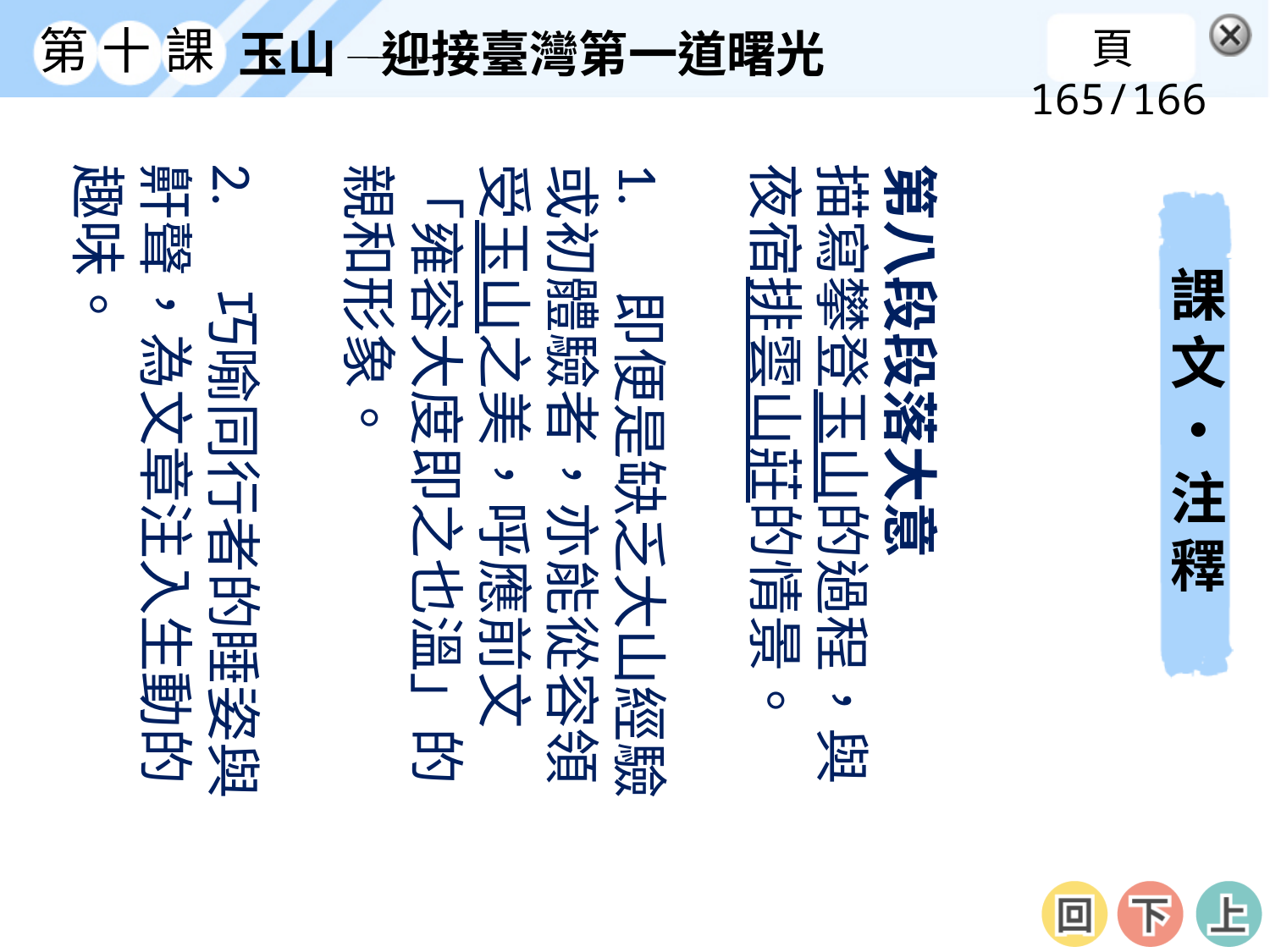

頁165/166
第八段段落大意
描寫攀登玉山的過程，與夜宿排雲山莊的情景。

1.	即便是缺乏大山經驗或初體驗者，亦能從容領受玉山之美，呼應前文「雍容大度即之也溫」的親和形象。

2.	巧喻同行者的睡姿與鼾聲，為文章注入生動的趣味。